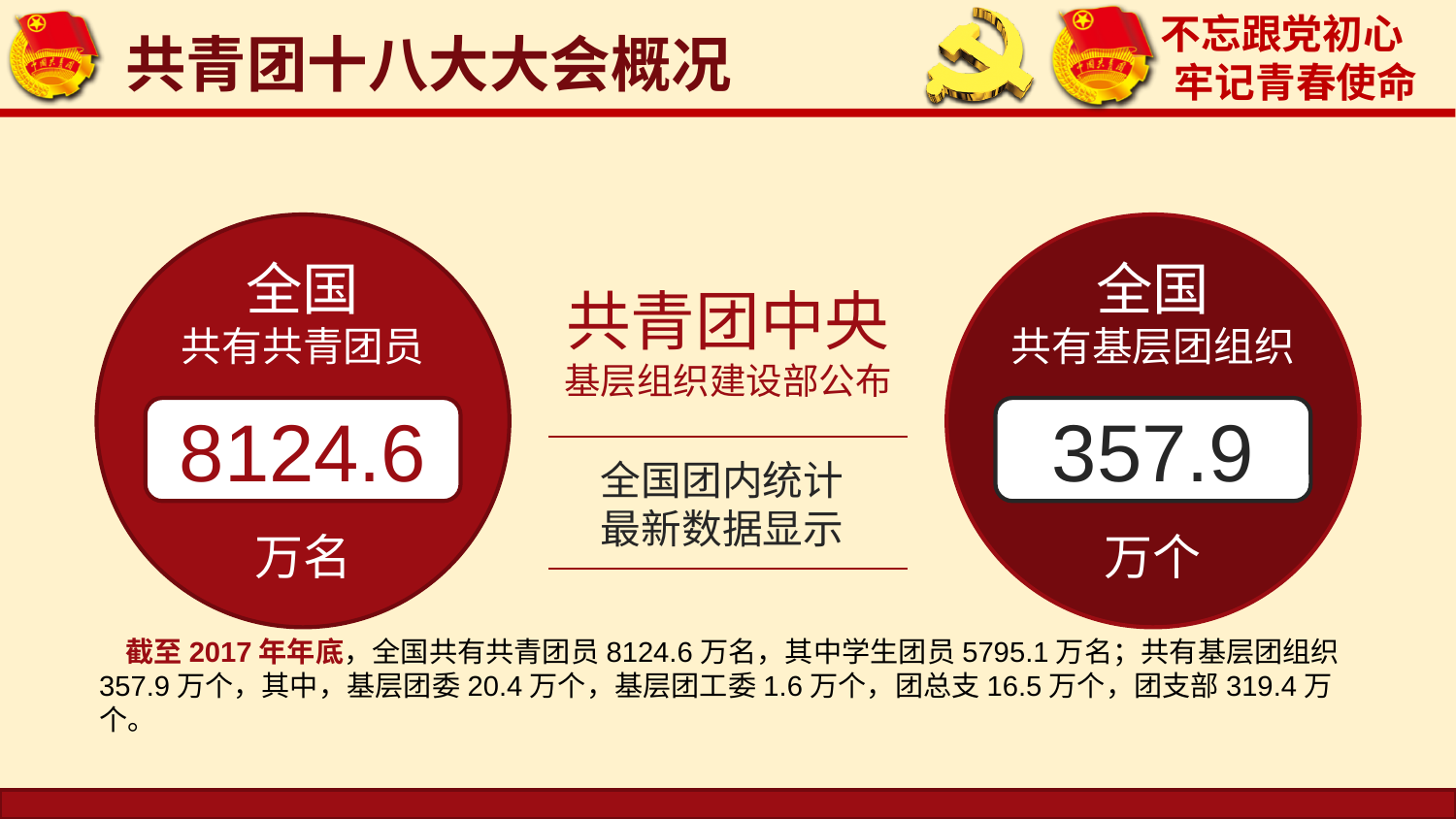

共青团十八大大会概况

全国
共有共青团员
8124.6
万名

全国
共有基层团组织
357.9
万个
共青团中央
基层组织建设部公布
全国团内统计
最新数据显示
   截至2017年年底，全国共有共青团员8124.6万名，其中学生团员5795.1万名；共有基层团组织357.9万个，其中，基层团委20.4万个，基层团工委1.6万个，团总支16.5万个，团支部319.4万个。